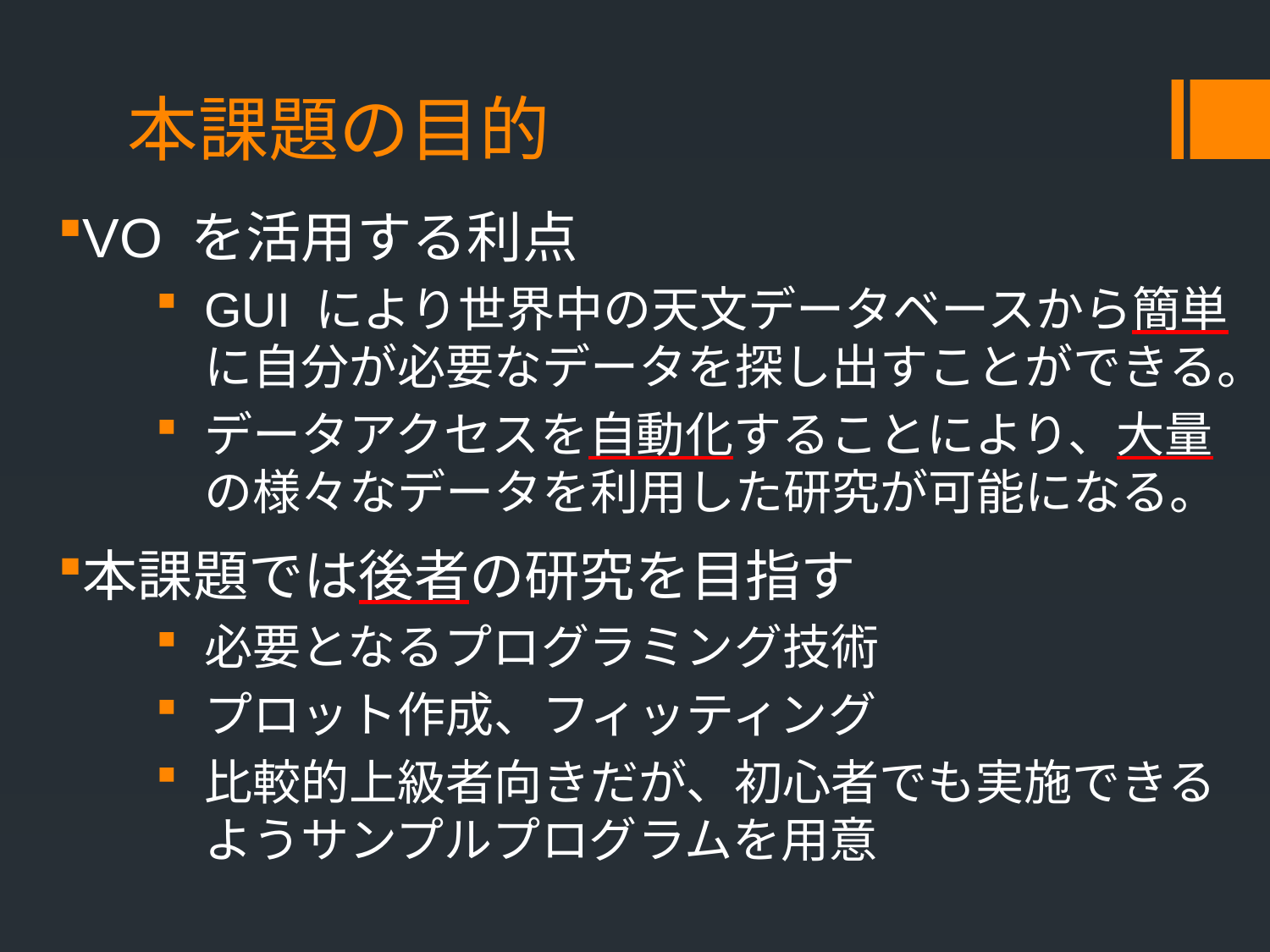

# 本課題の目的
VO を活用する利点
GUI により世界中の天文データベースから簡単に自分が必要なデータを探し出すことができる。
データアクセスを自動化することにより、大量の様々なデータを利用した研究が可能になる。
本課題では後者の研究を目指す
必要となるプログラミング技術
プロット作成、フィッティング
比較的上級者向きだが、初心者でも実施できるようサンプルプログラムを用意